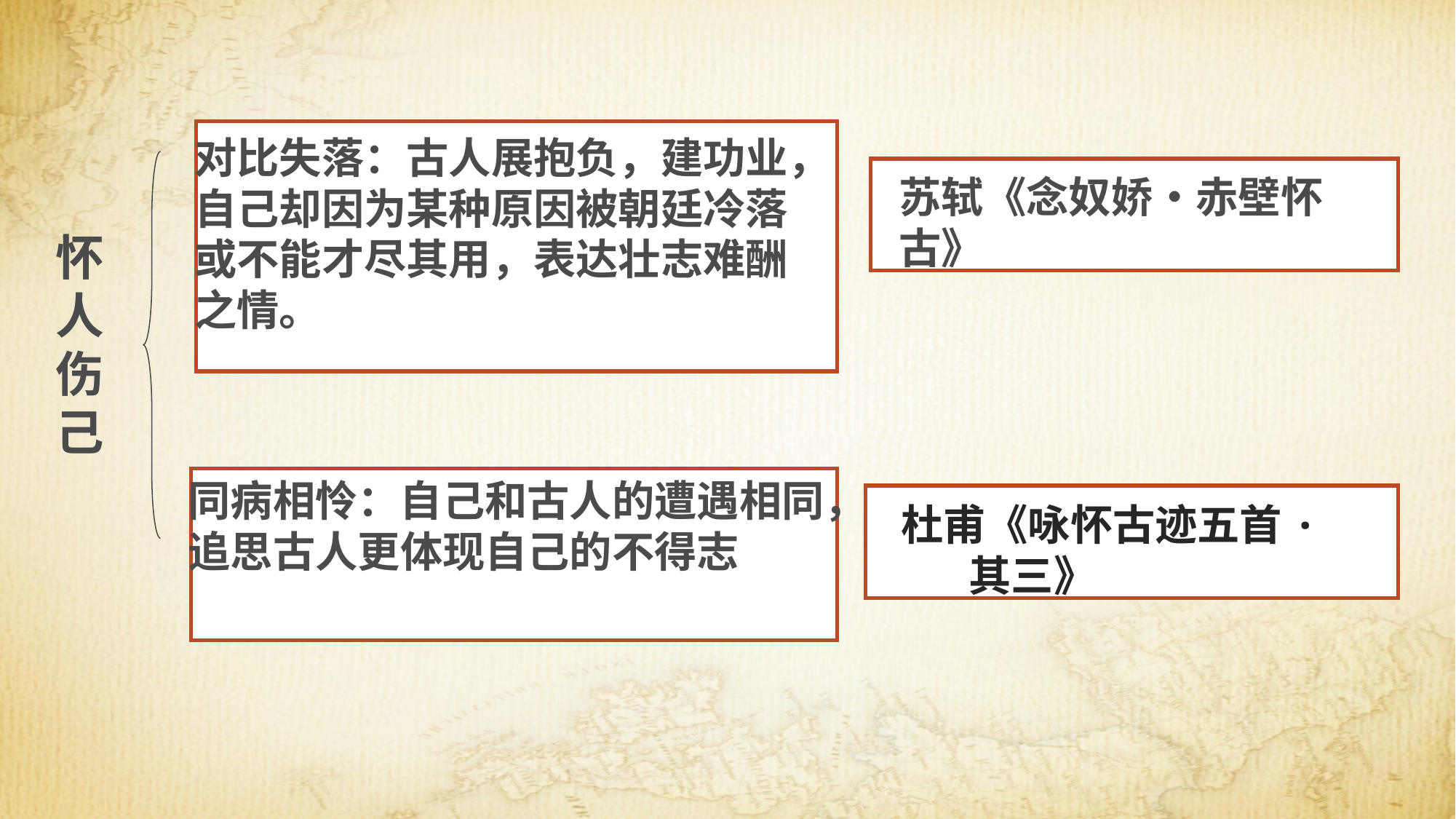

对比失落：古人展抱负，建功业，自己却因为某种原因被朝廷冷落或不能才尽其用，表达壮志难酬之情。

苏轼《念奴娇•赤壁怀古》
怀人伤己
同病相怜：自己和古人的遭遇相同，追思古人更体现自己的不得志

杜甫《咏怀古迹五首·
      其三》